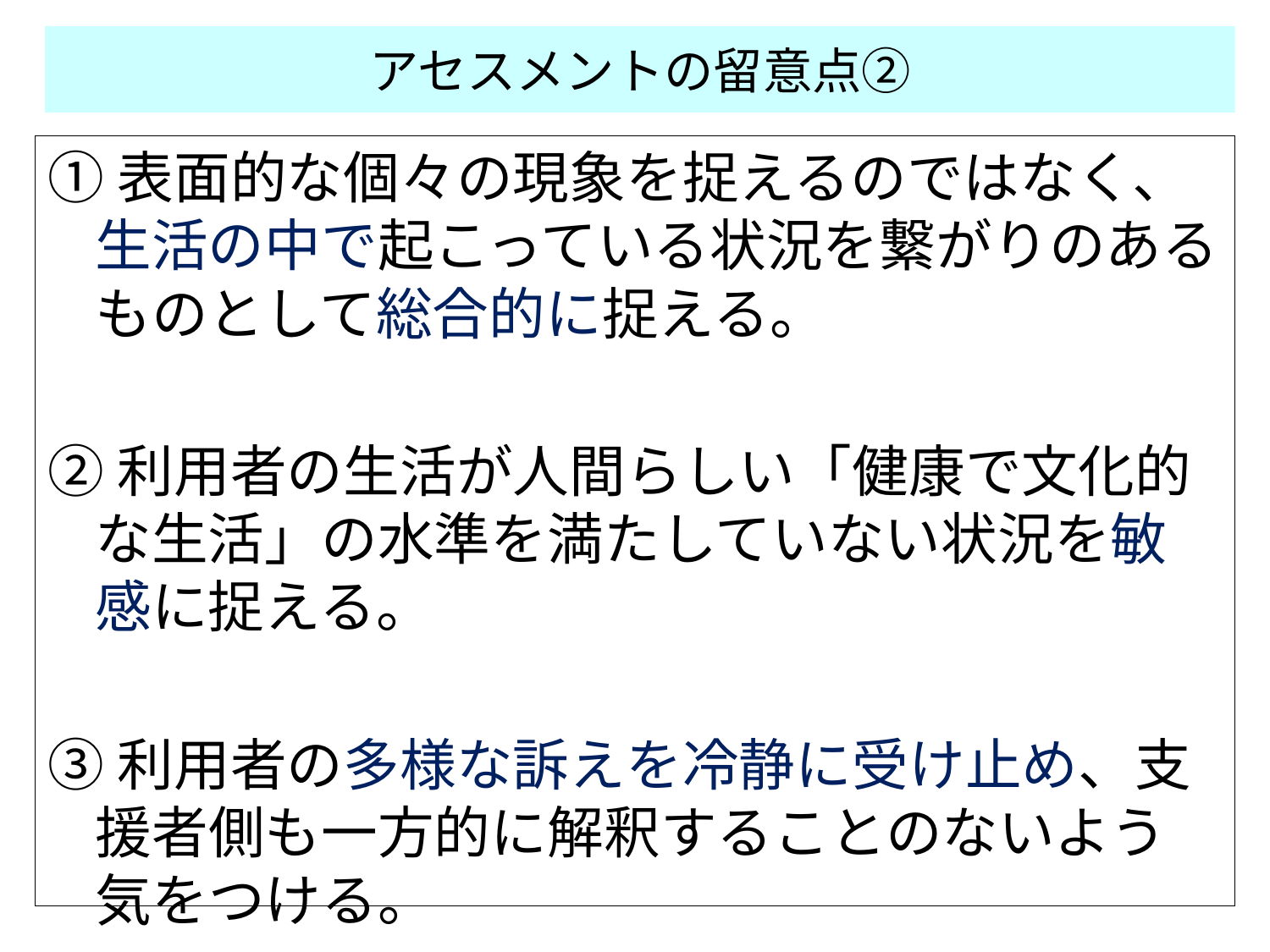

アセスメントの留意点②
①表面的な個々の現象を捉えるのではなく、生活の中で起こっている状況を繋がりのあるものとして総合的に捉える。

②利用者の生活が人間らしい「健康で文化的な生活」の水準を満たしていない状況を敏感に捉える。

③利用者の多様な訴えを冷静に受け止め、支援者側も一方的に解釈することのないよう気をつける。